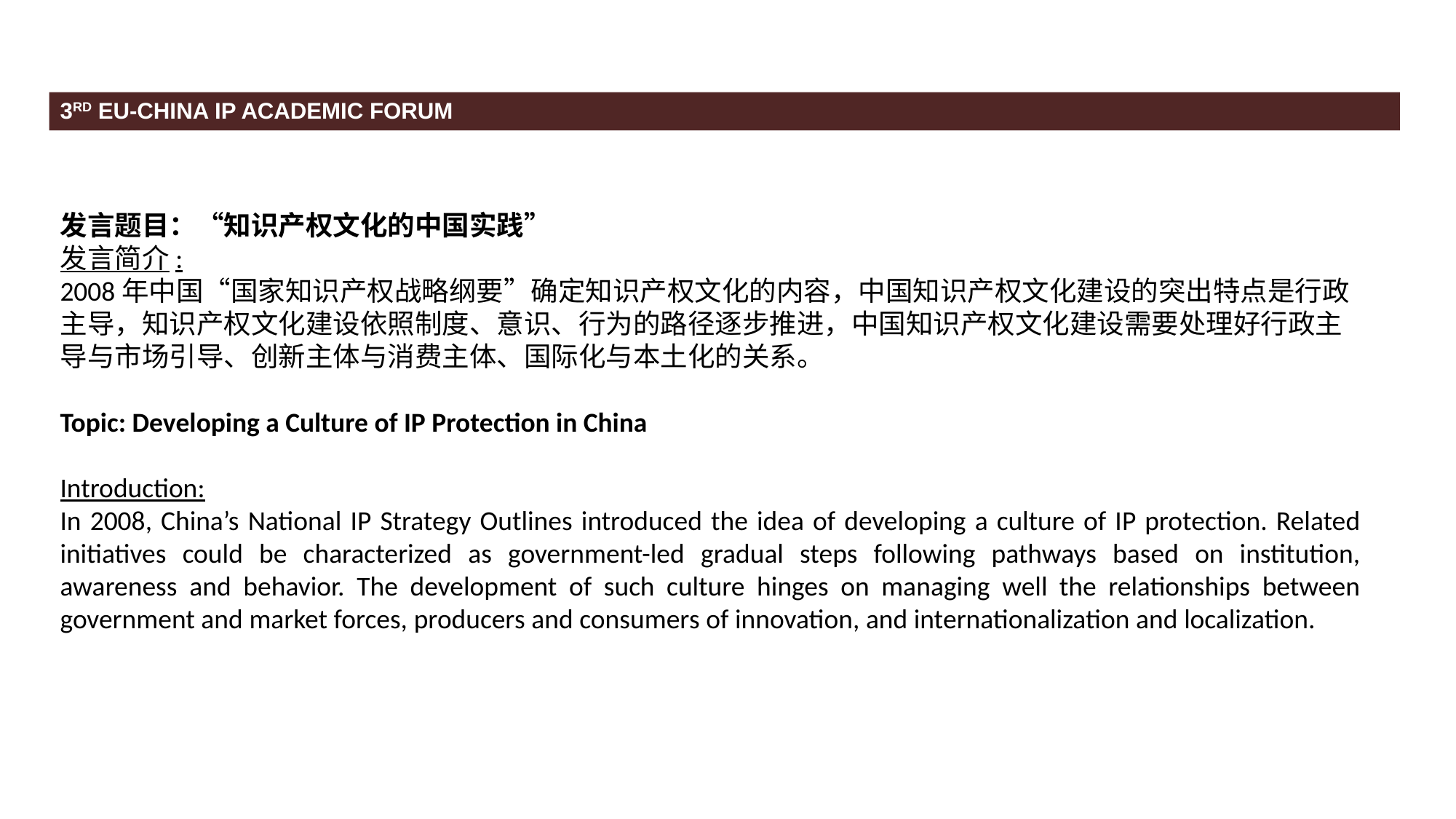

3RD EU-CHINA IP ACADEMIC FORUM

发言题目：“知识产权文化的中国实践”
发言简介:
2008年中国“国家知识产权战略纲要”确定知识产权文化的内容，中国知识产权文化建设的突出特点是行政主导，知识产权文化建设依照制度、意识、行为的路径逐步推进，中国知识产权文化建设需要处理好行政主导与市场引导、创新主体与消费主体、国际化与本土化的关系。

Topic: Developing a Culture of IP Protection in China

Introduction:
In 2008, China’s National IP Strategy Outlines introduced the idea of developing a culture of IP protection. Related initiatives could be characterized as government-led gradual steps following pathways based on institution, awareness and behavior. The development of such culture hinges on managing well the relationships between government and market forces, producers and consumers of innovation, and internationalization and localization.